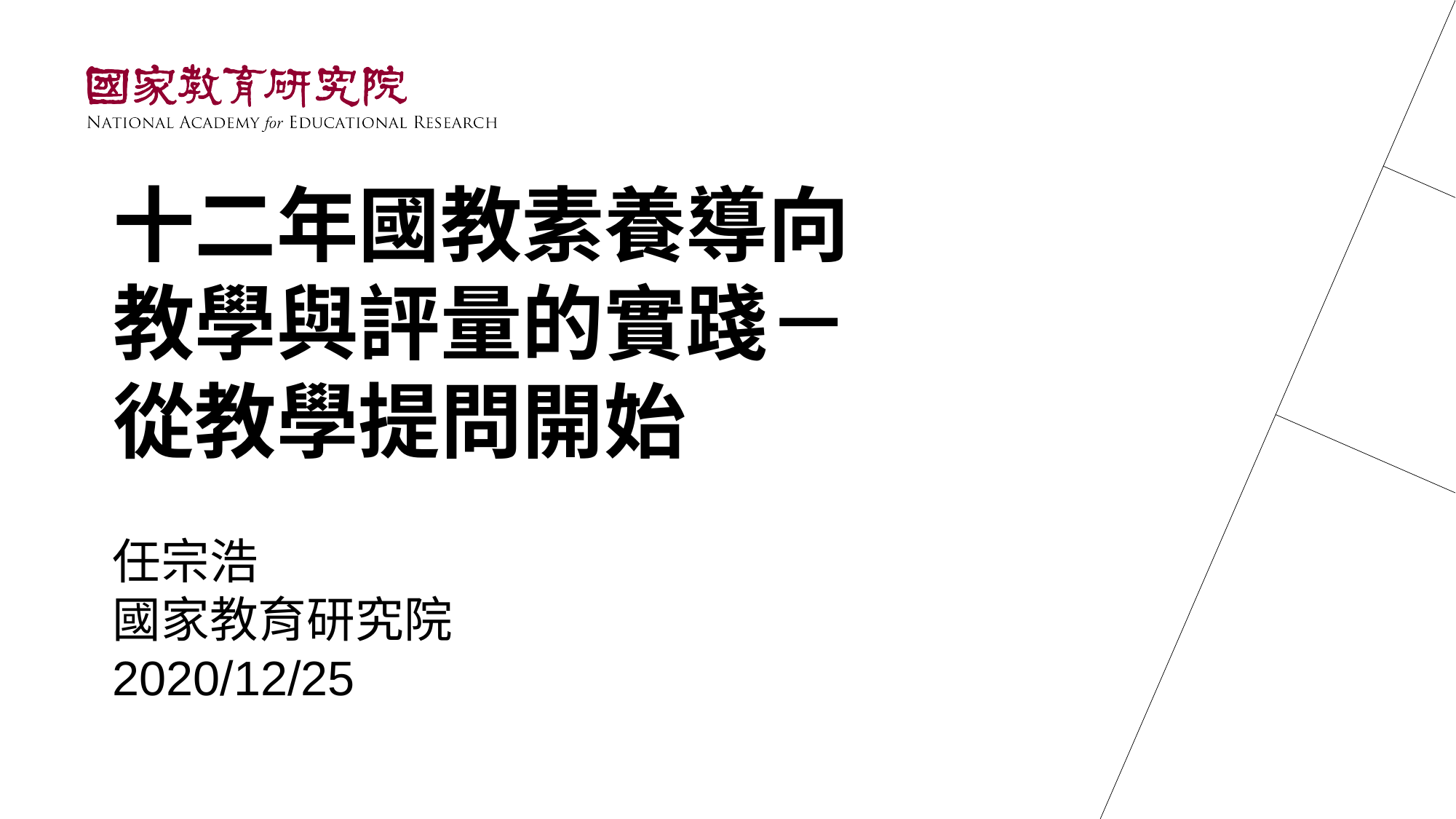

# 十二年國教素養導向教學與評量的實踐－從教學提問開始
任宗浩
國家教育研究院
2020/12/25